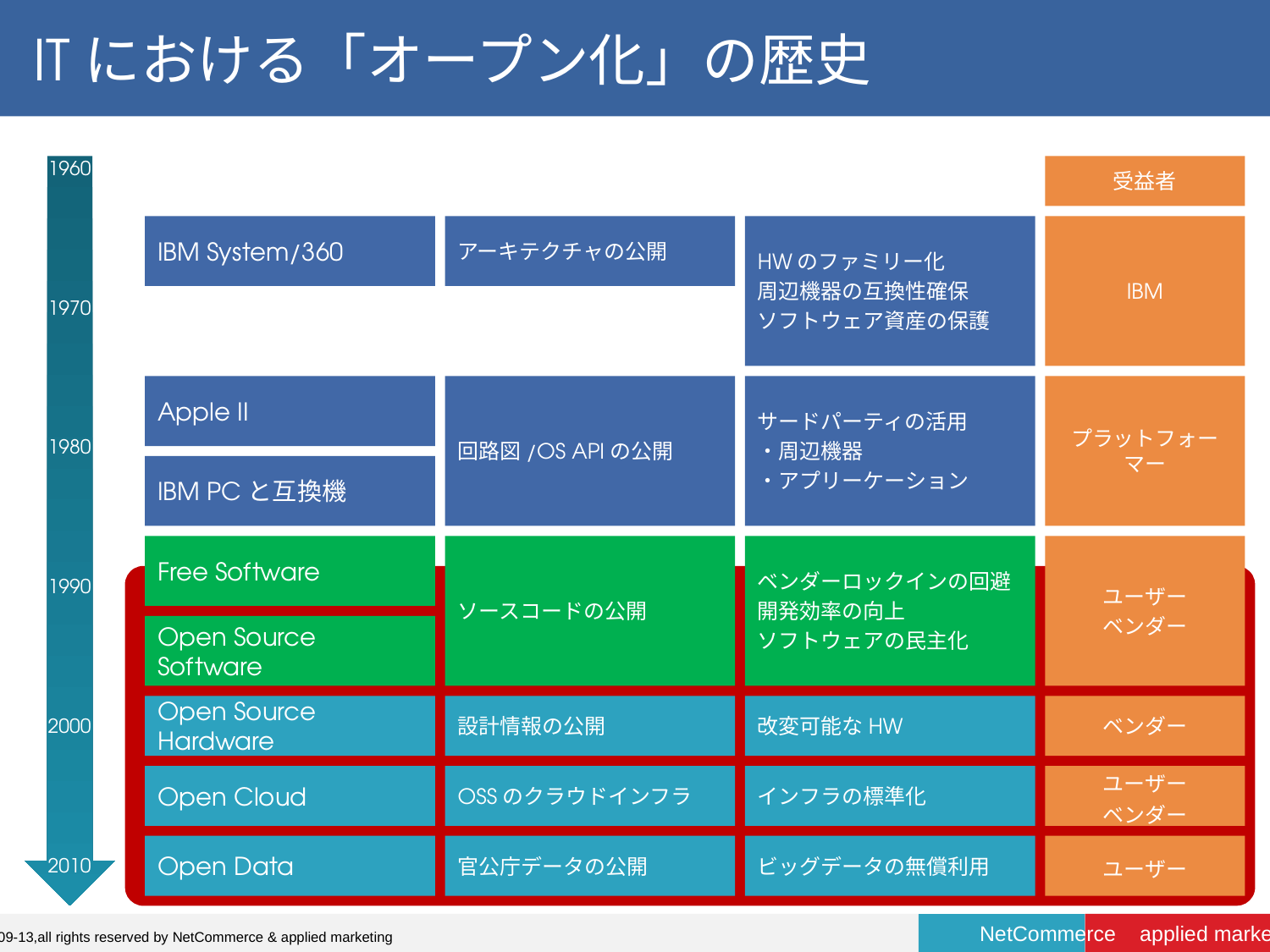

# ITにおける「オープン化」の歴史
1960

1970

1980

1990

2000

2010

受益者
IBM System/360
アーキテクチャの公開
HWのファミリー化
周辺機器の互換性確保
ソフトウェア資産の保護
IBM
Apple II
回路図/OS APIの公開
サードパーティの活用
・周辺機器
・アプリーケーション
プラットフォーマー
IBM PCと互換機
Free Software
ソースコードの公開
ベンダーロックインの回避
開発効率の向上
ソフトウェアの民主化
ユーザー
ベンダー

Open Source Software
Open Source Hardware
設計情報の公開
改変可能なHW
ベンダー
Open Cloud
OSSのクラウドインフラ
インフラの標準化
ユーザー
ベンダー
Open Data
官公庁データの公開
ビッグデータの無償利用
ユーザー